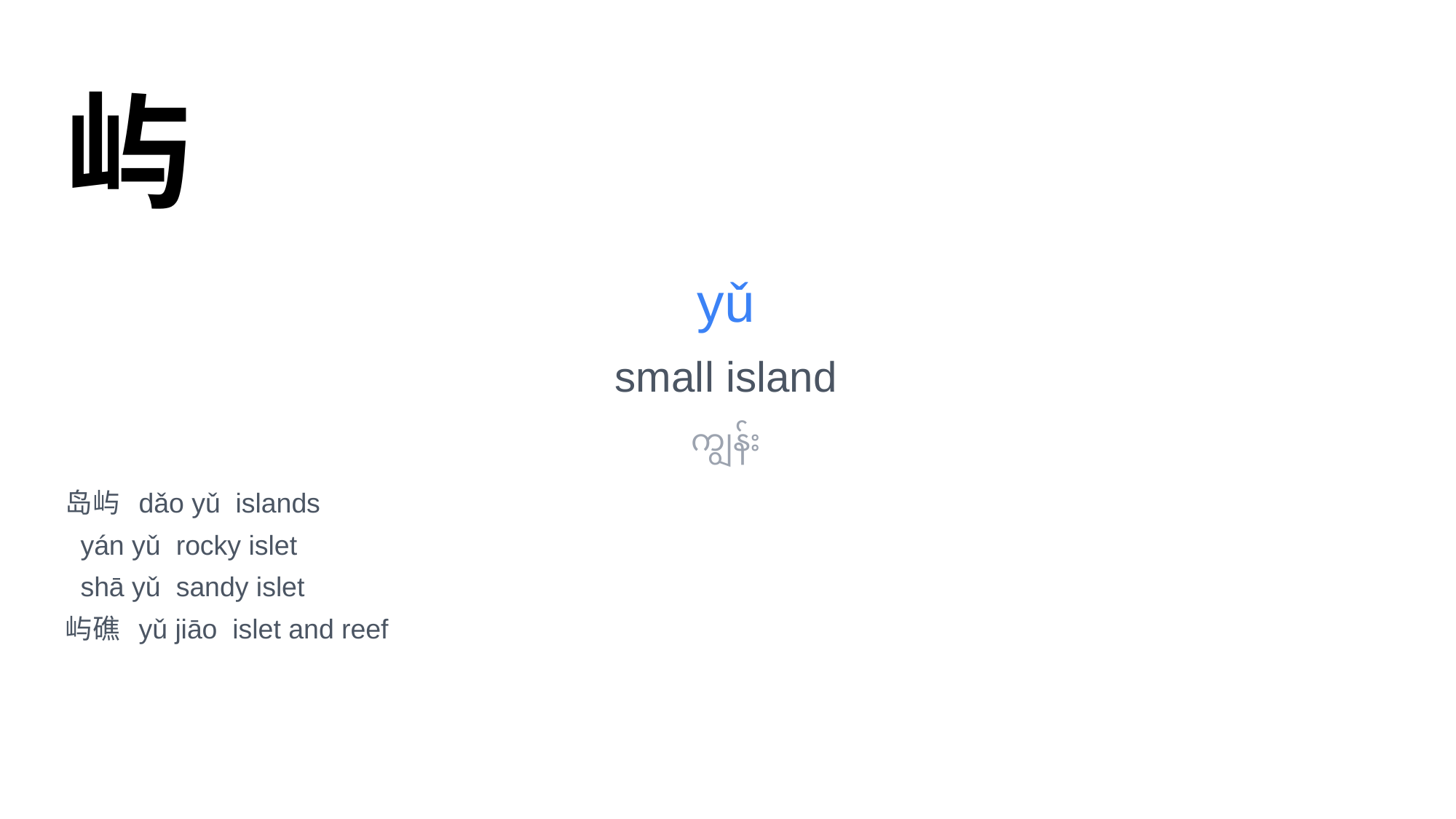

屿
yǔ
small island
ကျွန်း
岛屿  dǎo yǔ  islands
  yán yǔ  rocky islet
  shā yǔ  sandy islet
屿礁  yǔ jiāo  islet and reef